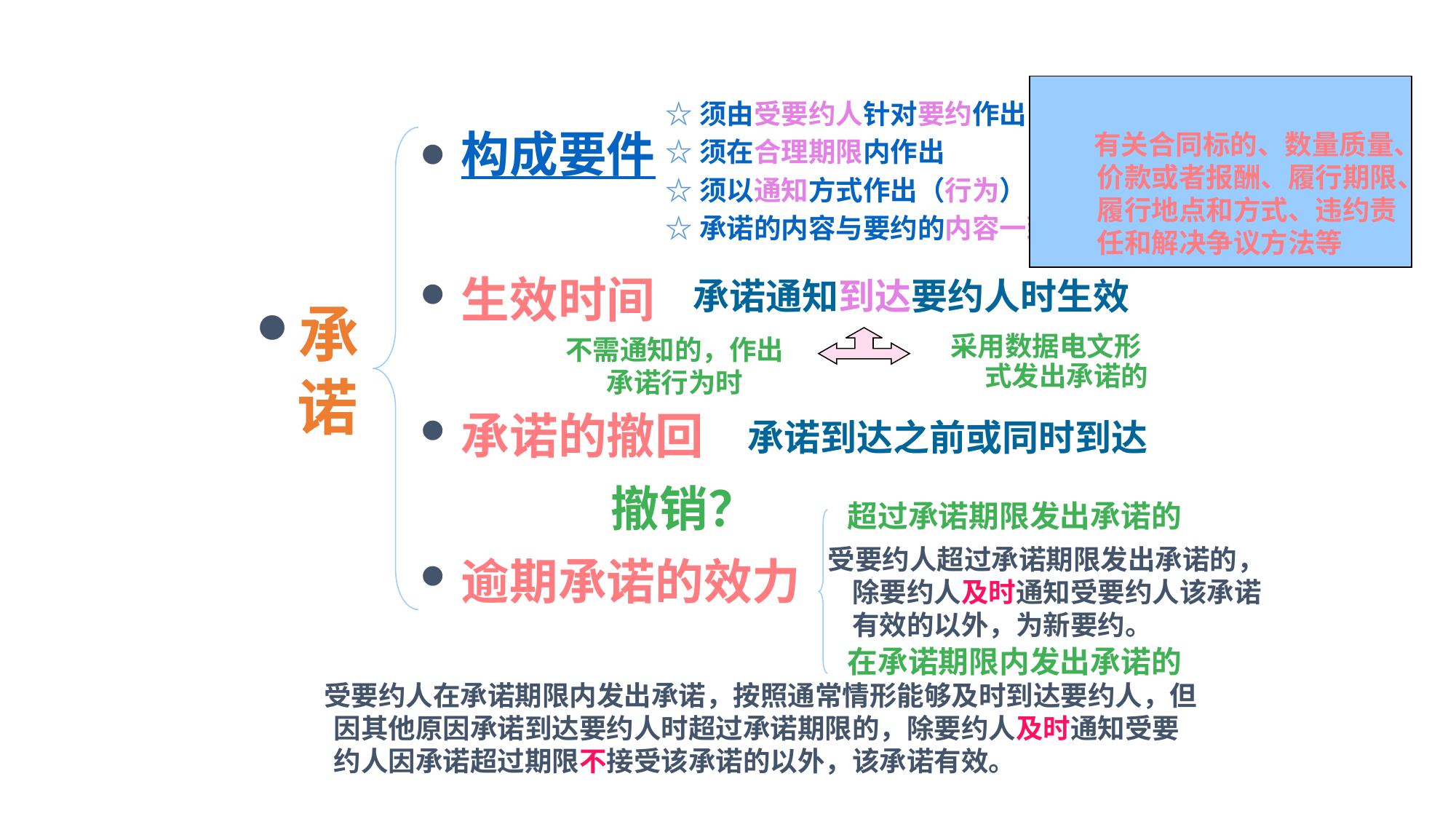

☆须由受要约人针对要约作出
☆须在合理期限内作出
☆须以通知方式作出（行为）
☆承诺的内容与要约的内容一致
构成要件
     有关合同标的、数量质量、价款或者报酬、履行期限、履行地点和方式、违约责任和解决争议方法等

生效时间
承诺通知到达要约人时生效
承诺
不需通知的，作出承诺行为时

采用数据电文形式发出承诺的
承诺的撤回
承诺到达之前或同时到达
撤销？
超过承诺期限发出承诺的

  受要约人超过承诺期限发出承诺的，除要约人及时通知受要约人该承诺有效的以外，为新要约。
逾期承诺的效力
在承诺期限内发出承诺的
    受要约人在承诺期限内发出承诺，按照通常情形能够及时到达要约人，但因其他原因承诺到达要约人时超过承诺期限的，除要约人及时通知受要约人因承诺超过期限不接受该承诺的以外，该承诺有效。